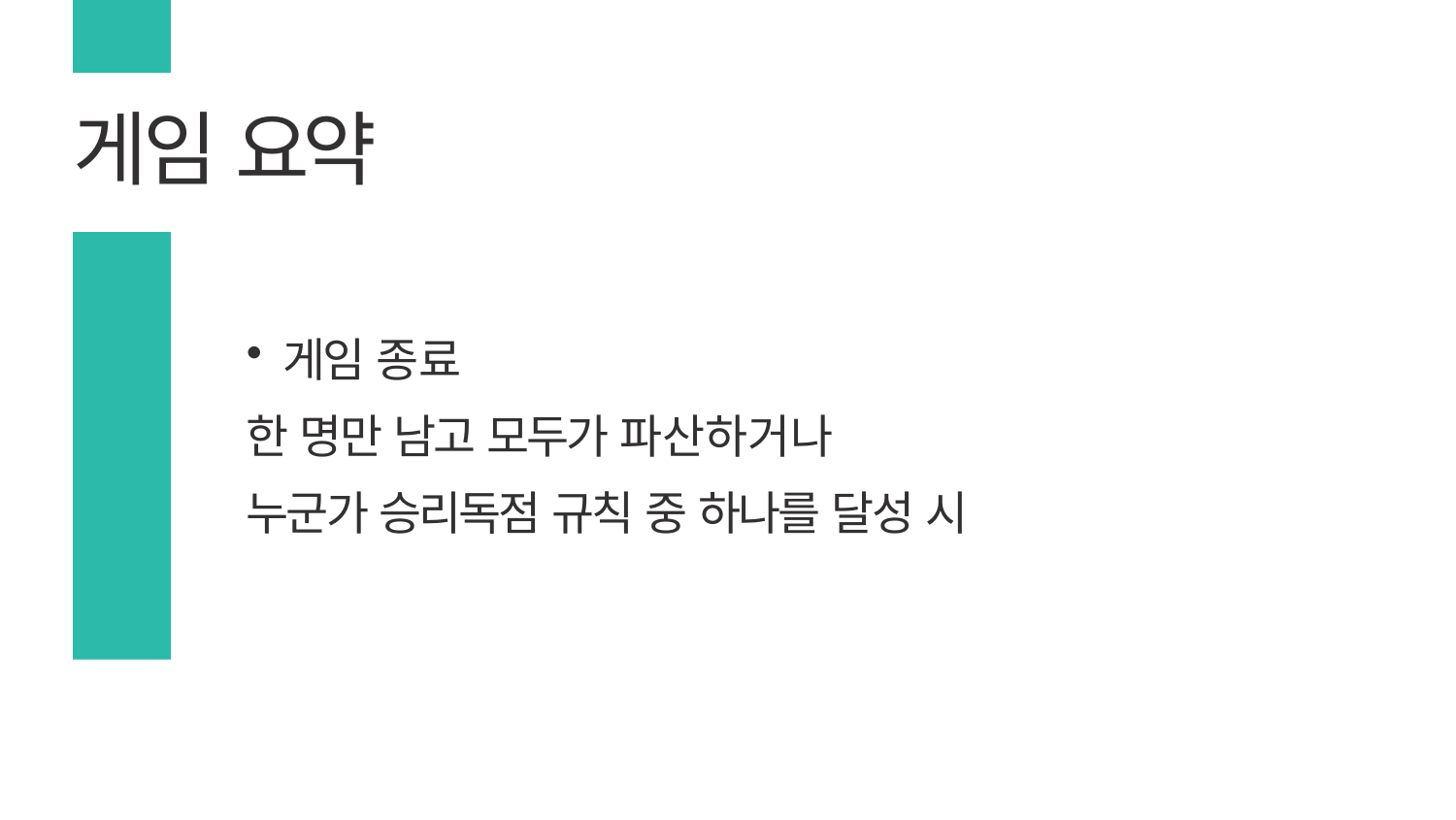

# 게임 요약

게임 종료
한 명만 남고 모두가 파산하거나
누군가 승리독점 규칙 중 하나를 달성 시